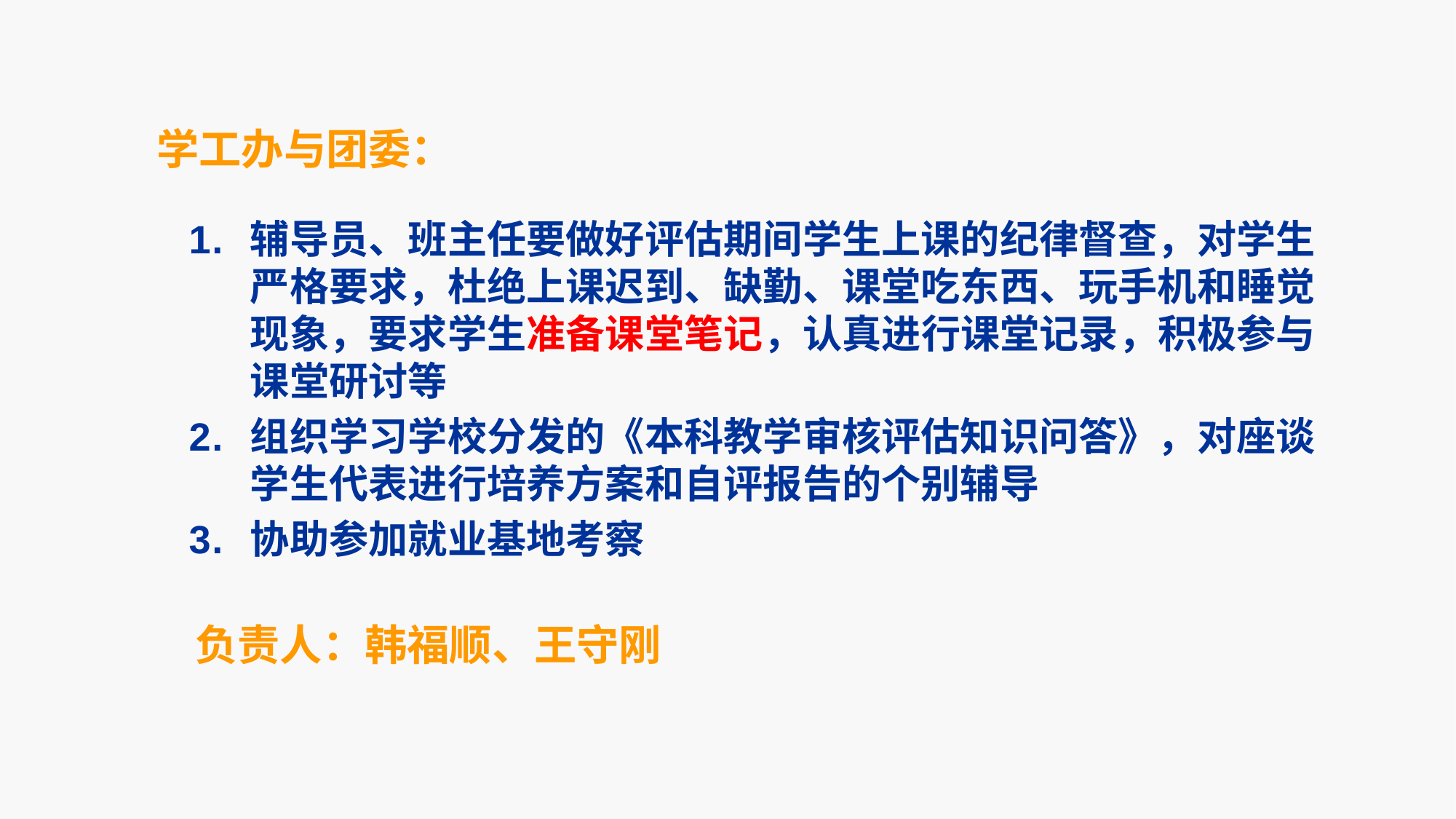

学工办与团委：

辅导员、班主任要做好评估期间学生上课的纪律督查，对学生严格要求，杜绝上课迟到、缺勤、课堂吃东西、玩手机和睡觉现象，要求学生准备课堂笔记，认真进行课堂记录，积极参与课堂研讨等
组织学习学校分发的《本科教学审核评估知识问答》，对座谈学生代表进行培养方案和自评报告的个别辅导
协助参加就业基地考察

负责人：韩福顺、王守刚